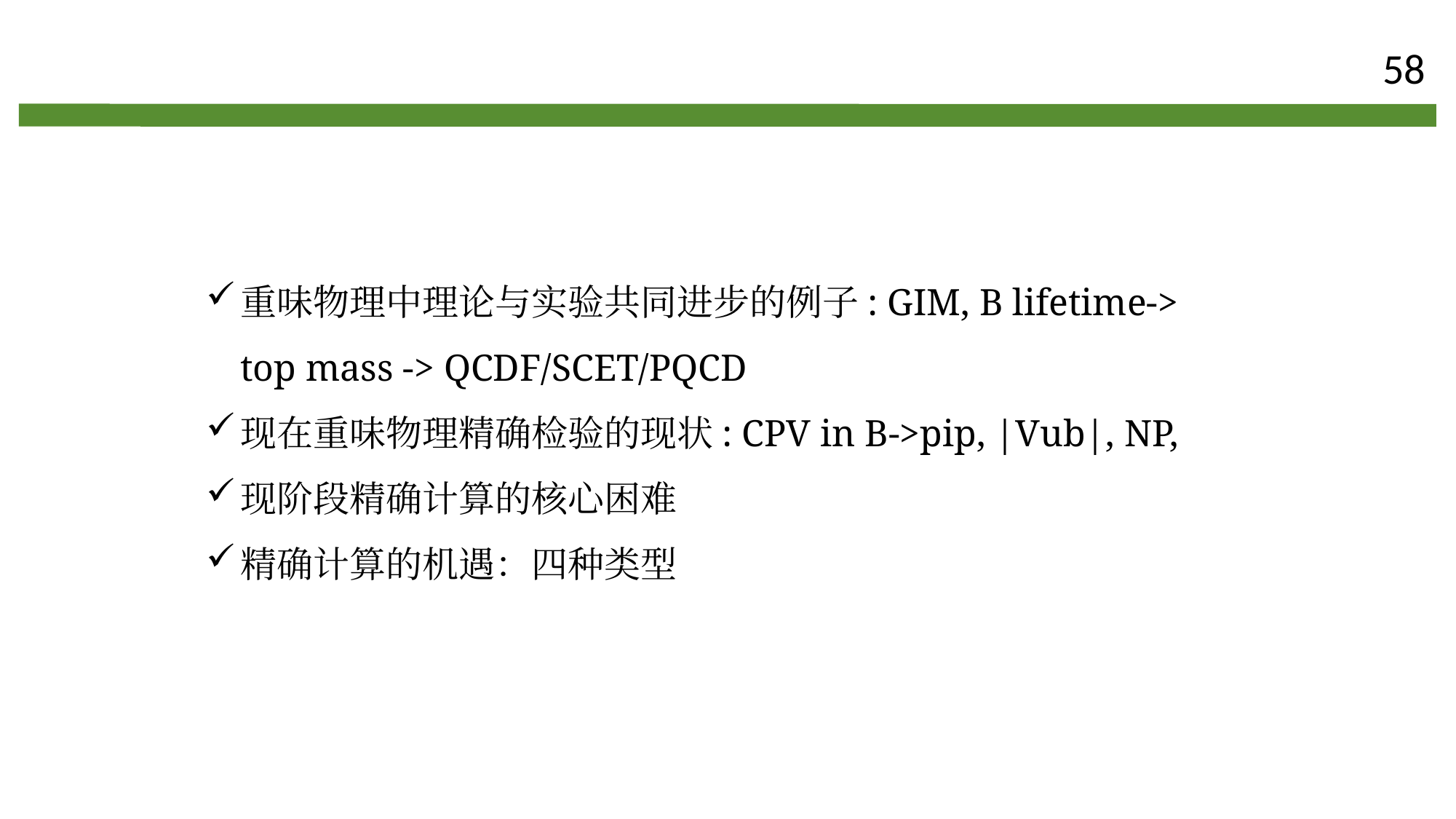

58

重味物理中理论与实验共同进步的例子: GIM, B lifetime-> top mass -> QCDF/SCET/PQCD
现在重味物理精确检验的现状: CPV in B->pip, |Vub|, NP,
现阶段精确计算的核心困难
精确计算的机遇：四种类型